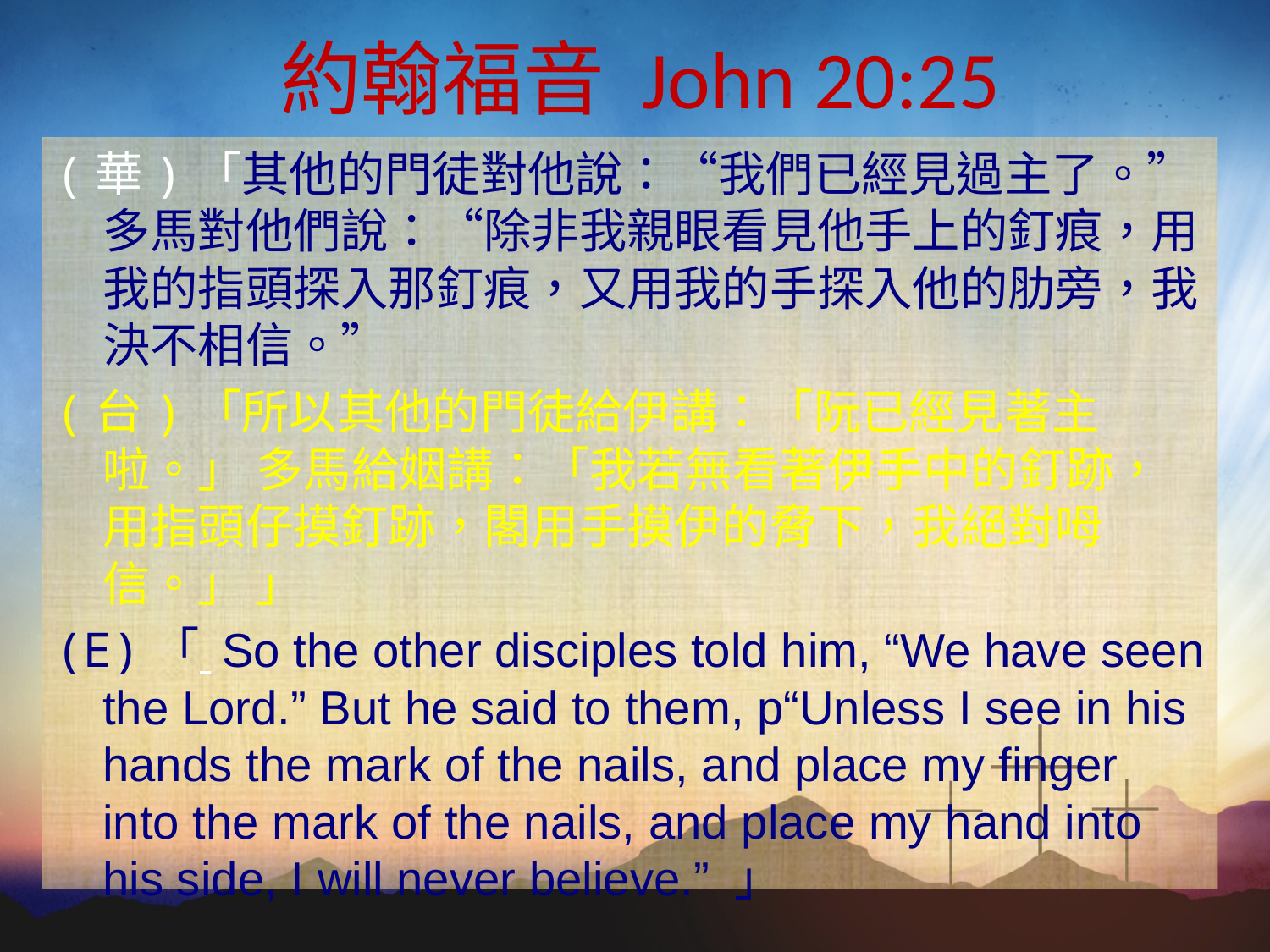

約翰福音 John 20:25

(華)「其他的門徒對他說：“我們已經見過主了。”多馬對他們說：“除非我親眼看見他手上的釘痕，用我的指頭探入那釘痕，又用我的手探入他的肋旁，我決不相信。”
(台)「所以其他的門徒給伊講：「阮已經見著主啦。」 多馬給姻講：「我若無看著伊手中的釘跡，用指頭仔摸釘跡，閣用手摸伊的脅下，我絕對呣信。」 」
(E)「 So the other disciples told him, “We have seen the Lord.” But he said to them, p“Unless I see in his hands the mark of the nails, and place my finger into the mark of the nails, and place my hand into his side, I will never believe.” 」